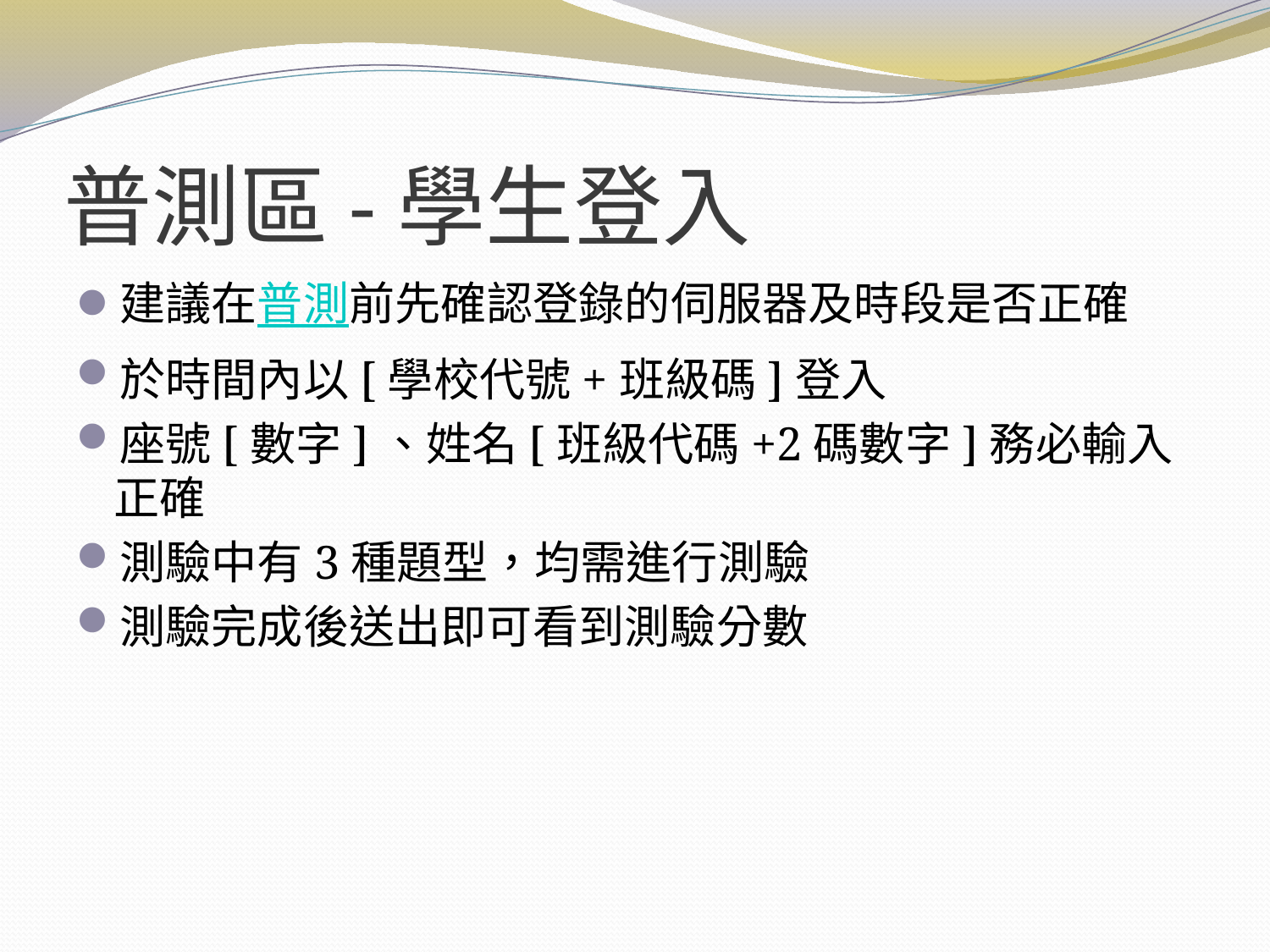

# 普測區-學生登入
建議在普測前先確認登錄的伺服器及時段是否正確
於時間內以[學校代號+班級碼]登入
座號[數字]、姓名[班級代碼+2碼數字]務必輸入正確
測驗中有3種題型，均需進行測驗
測驗完成後送出即可看到測驗分數